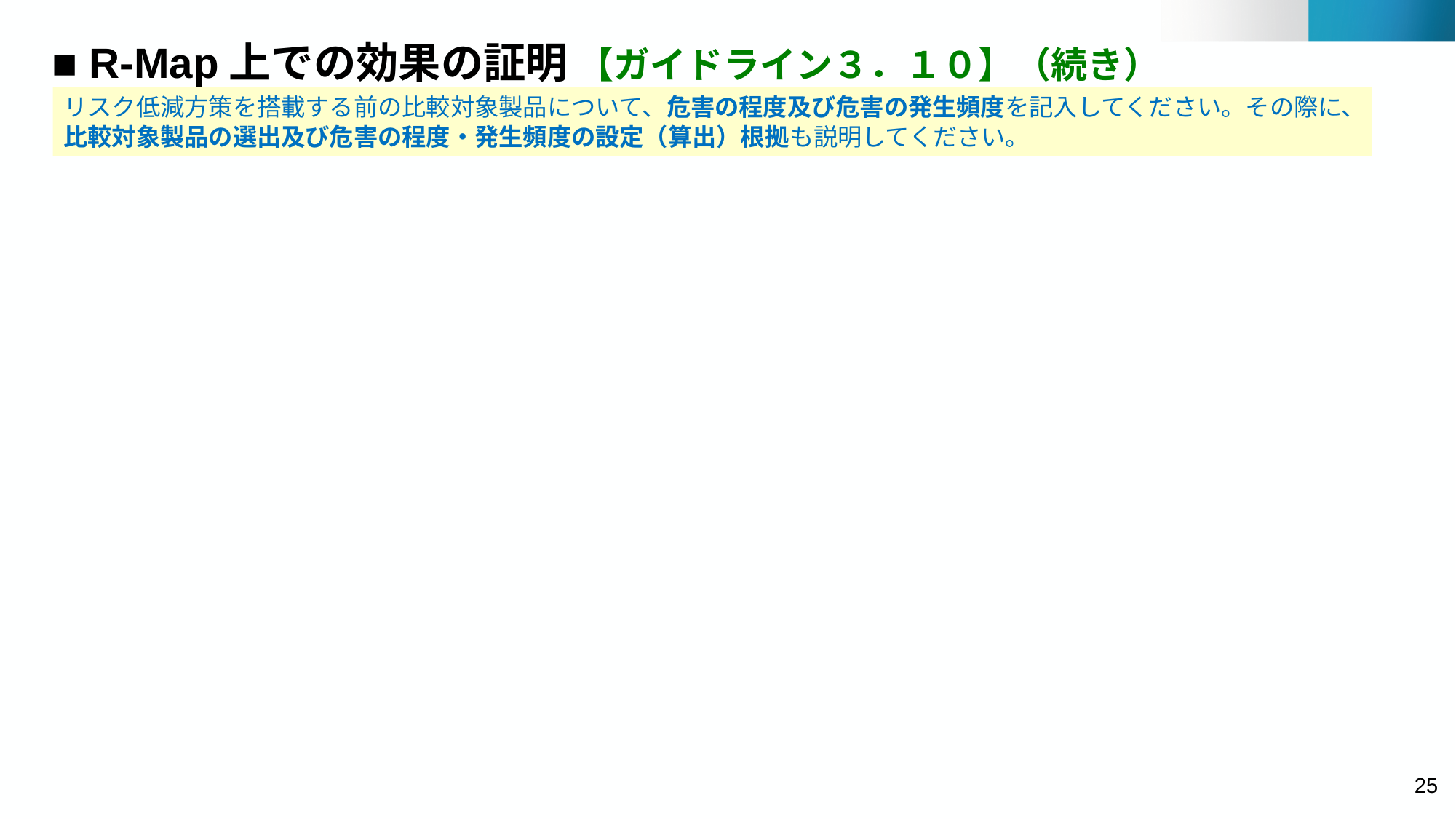

■ R-Map上での効果の証明 【ガイドライン３．１０】（続き）
リスク低減方策を搭載する前の比較対象製品について、危害の程度及び危害の発生頻度を記入してください。その際に、比較対象製品の選出及び危害の程度・発生頻度の設定（算出）根拠も説明してください。

25